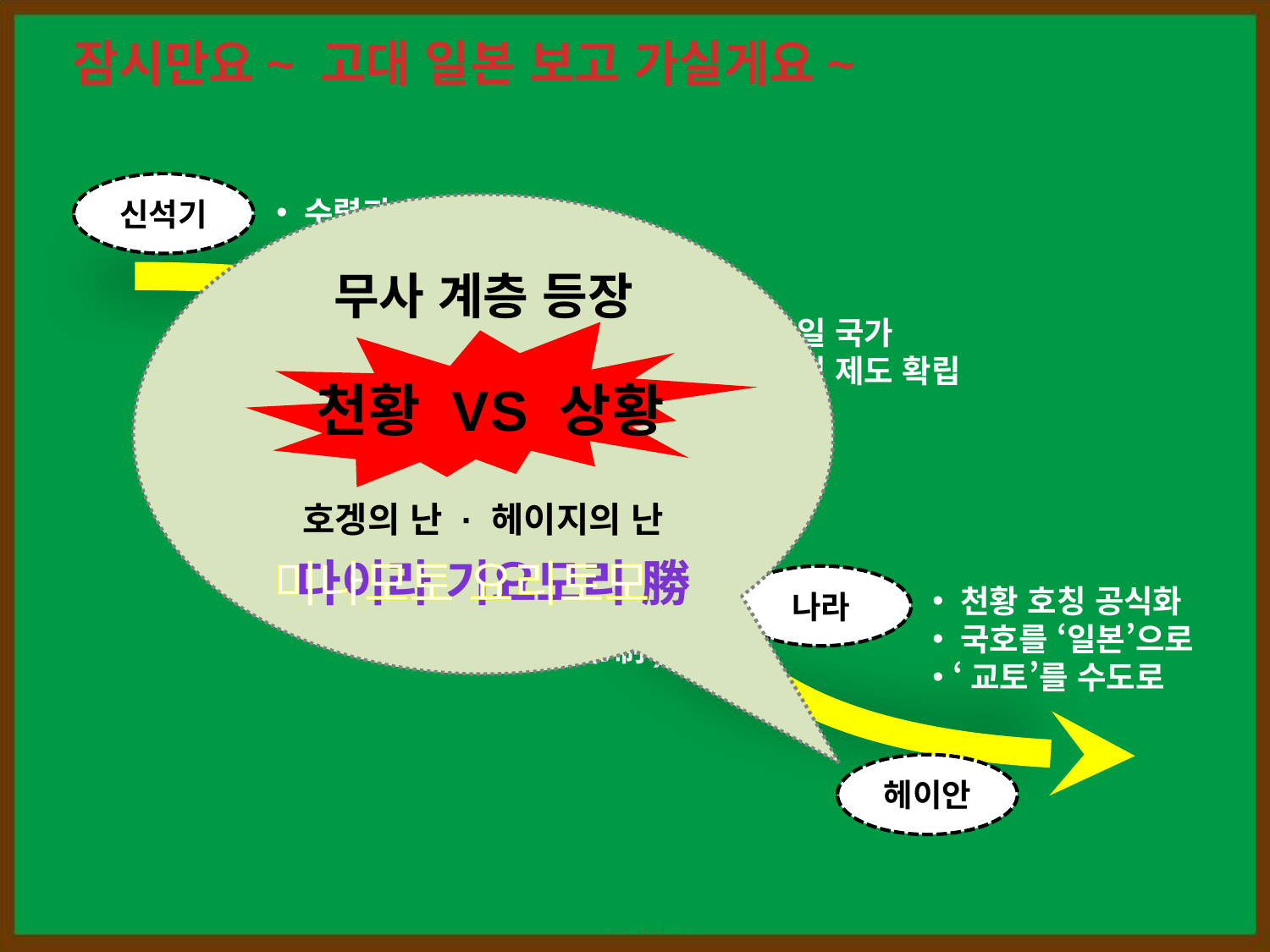

# 잠시만요~ 고대 일본 보고 가실게요~
신석기
 수렵과 채집
무사 계층 등장

호겡의 난 · 헤이지의 난

야마토
 통일 국가
 사회 제도 확립

천황 VS 상황

야요이
 벼농사
 사유재산
 신분·계급 제도
 금속무기
아스카
미나모토 요리토모
다이라 기요모리 勝
나라
 천황 호칭 공식화
 국호를 ‘일본’으로
 ‘교토’를 수도로
 천황제 세습
 율령제(律令制)
헤이안